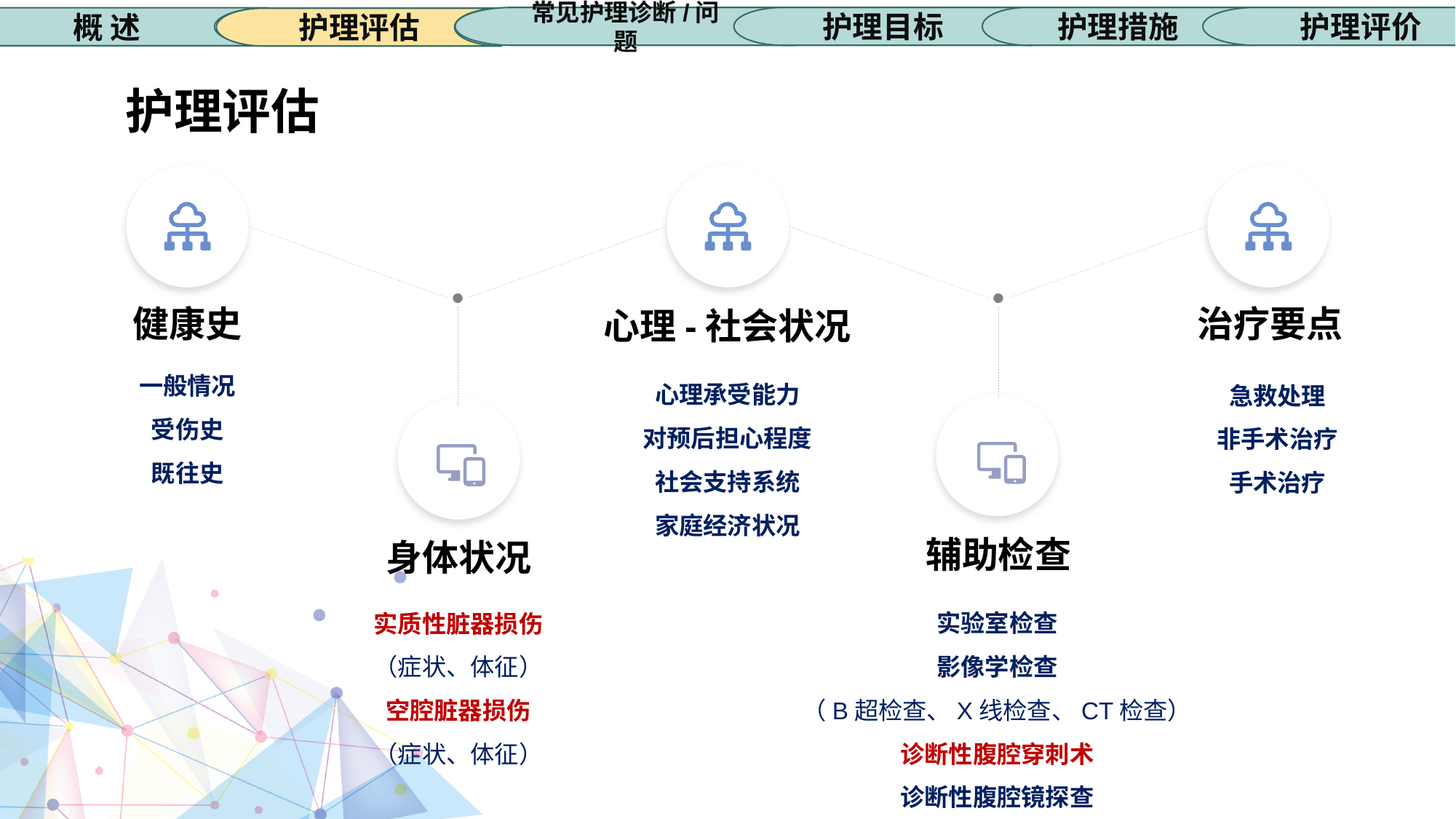

护理措施
常见护理诊断/问题
护理目标
护理评价
概 述
护理评估
护理评估

治疗要点
急救处理
非手术治疗
手术治疗
心理-社会状况
健康史
一般情况
受伤史
既往史

辅助检查
实验室检查
影像学检查
（B超检查、X线检查、CT检查）
诊断性腹腔穿刺术
诊断性腹腔镜探查
身体状况
心理承受能力
对预后担心程度
社会支持系统
家庭经济状况
实质性脏器损伤
（症状、体征）
空腔脏器损伤
（症状、体征）